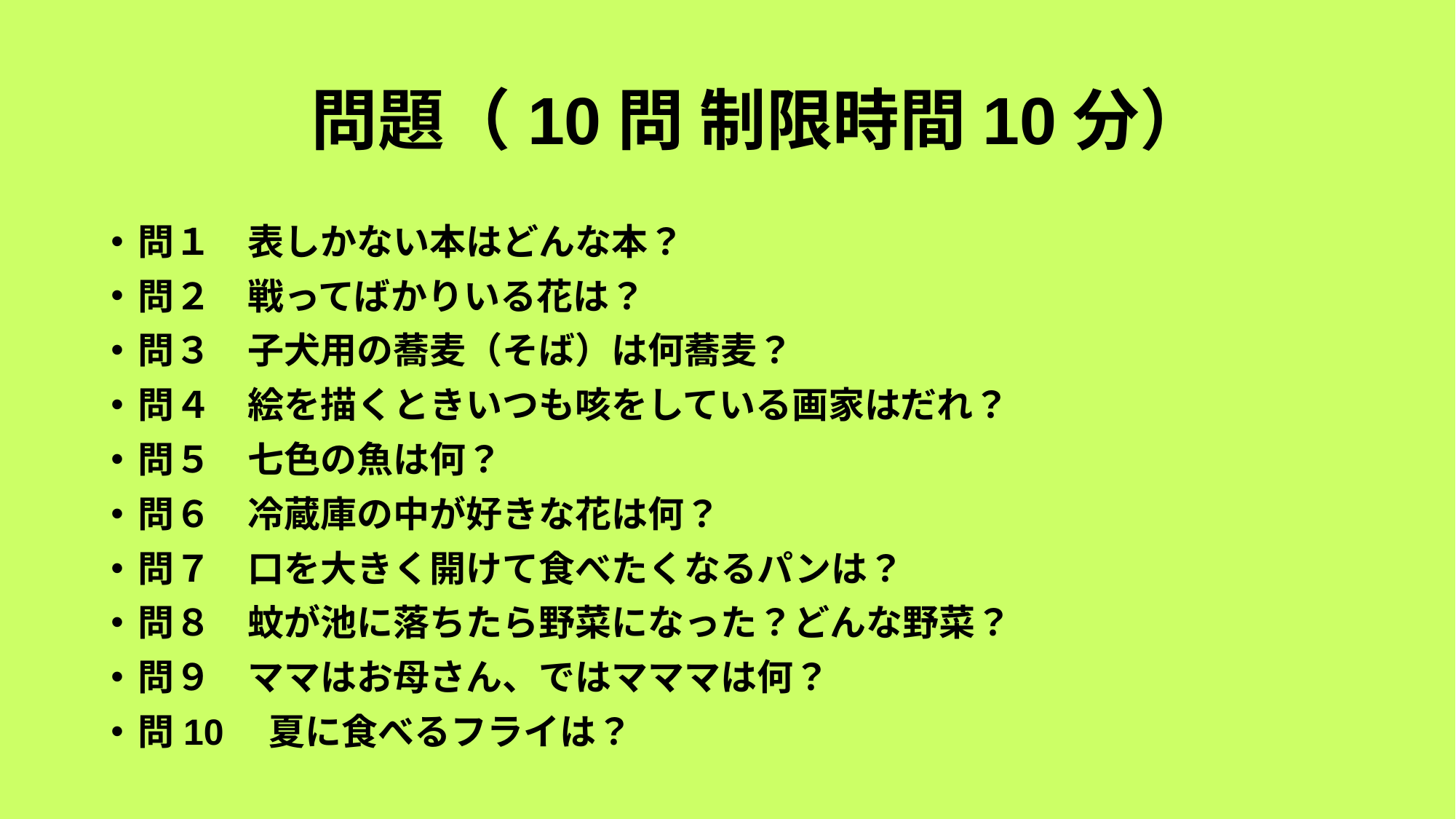

# 問題（10問 制限時間10分）
問１　表しかない本はどんな本？
問２　戦ってばかりいる花は？
問３　子犬用の蕎麦（そば）は何蕎麦？
問４　絵を描くときいつも咳をしている画家はだれ？
問５　七色の魚は何？
問６　冷蔵庫の中が好きな花は何？
問７　口を大きく開けて食べたくなるパンは？
問８　蚊が池に落ちたら野菜になった？どんな野菜？
問９　ママはお母さん、ではマママは何？
問10　夏に食べるフライは？